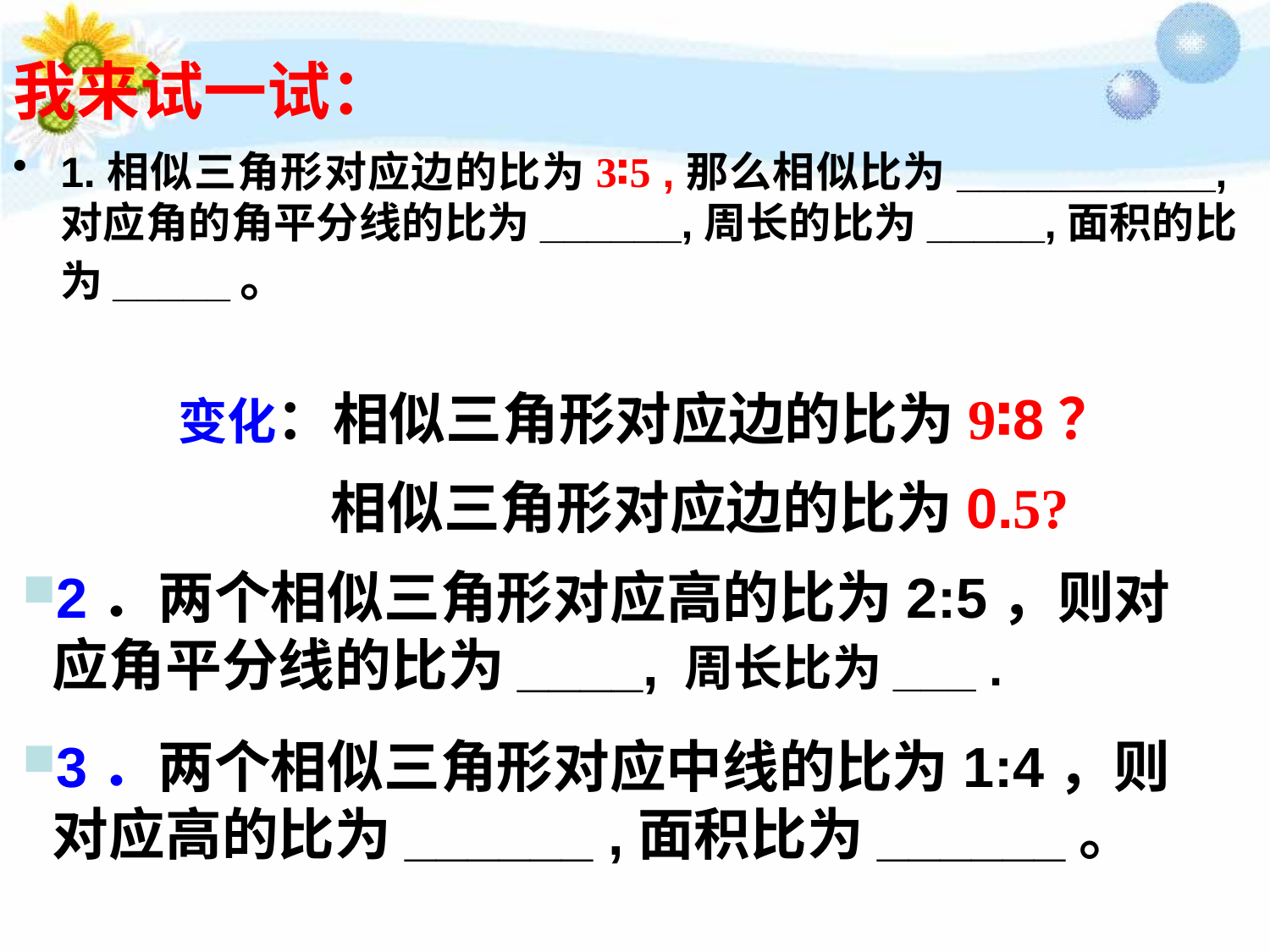

我来试一试：
1.相似三角形对应边的比为3∶5 ,那么相似比为___________,对应角的角平分线的比为______,周长的比为_____,面积的比为_____。
变化：相似三角形对应边的比为9∶8？
相似三角形对应边的比为0.5?
2．两个相似三角形对应高的比为2:5，则对应角平分线的比为____, 周长比为___ .
3．两个相似三角形对应中线的比为1:4，则对应高的比为______ ,面积比为______。